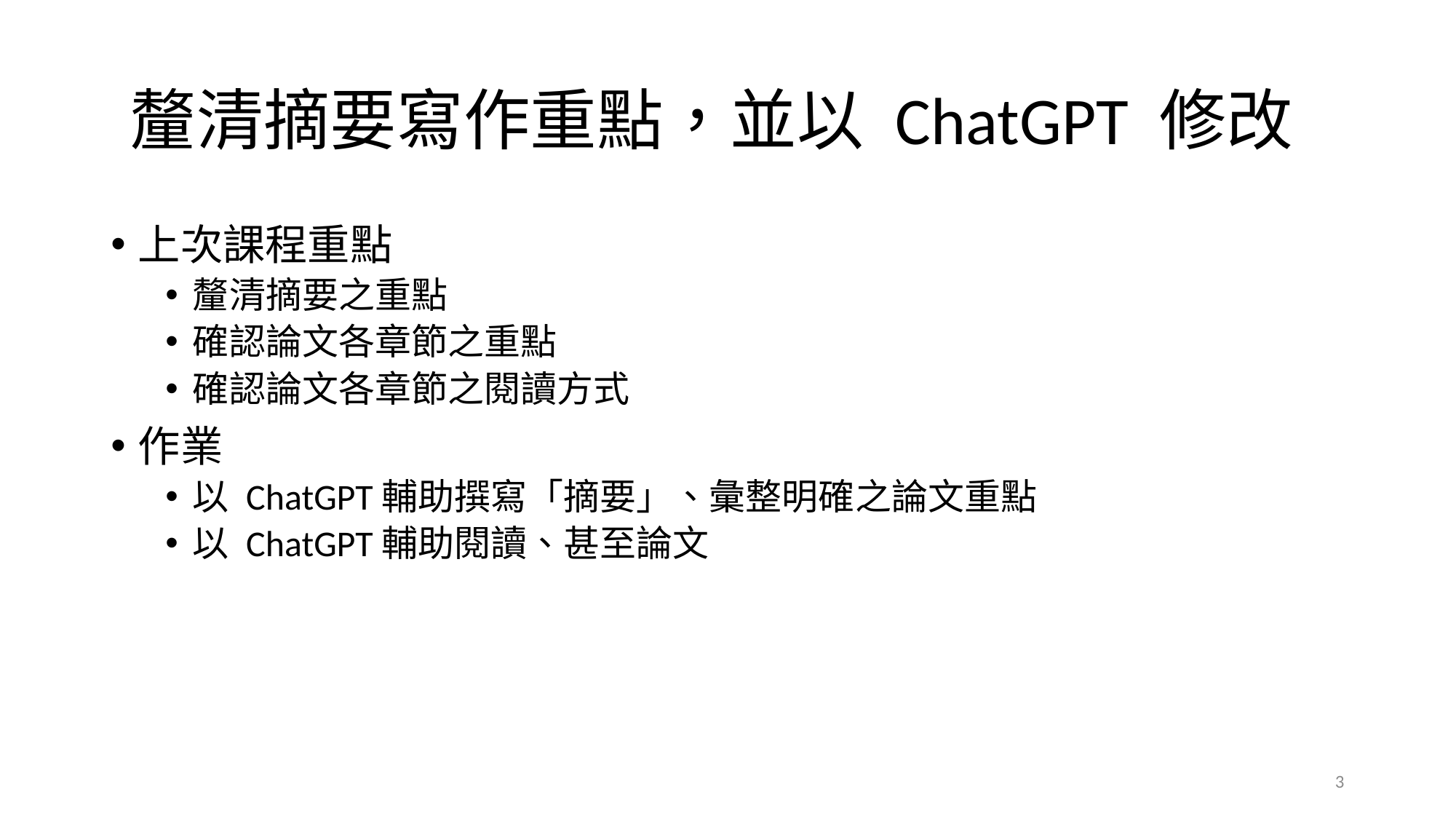

# 釐清摘要寫作重點，並以 ChatGPT 修改
上次課程重點
釐清摘要之重點
確認論文各章節之重點
確認論文各章節之閱讀方式
作業
以 ChatGPT輔助撰寫「摘要」、彙整明確之論文重點
以 ChatGPT輔助閱讀、甚至論文
3